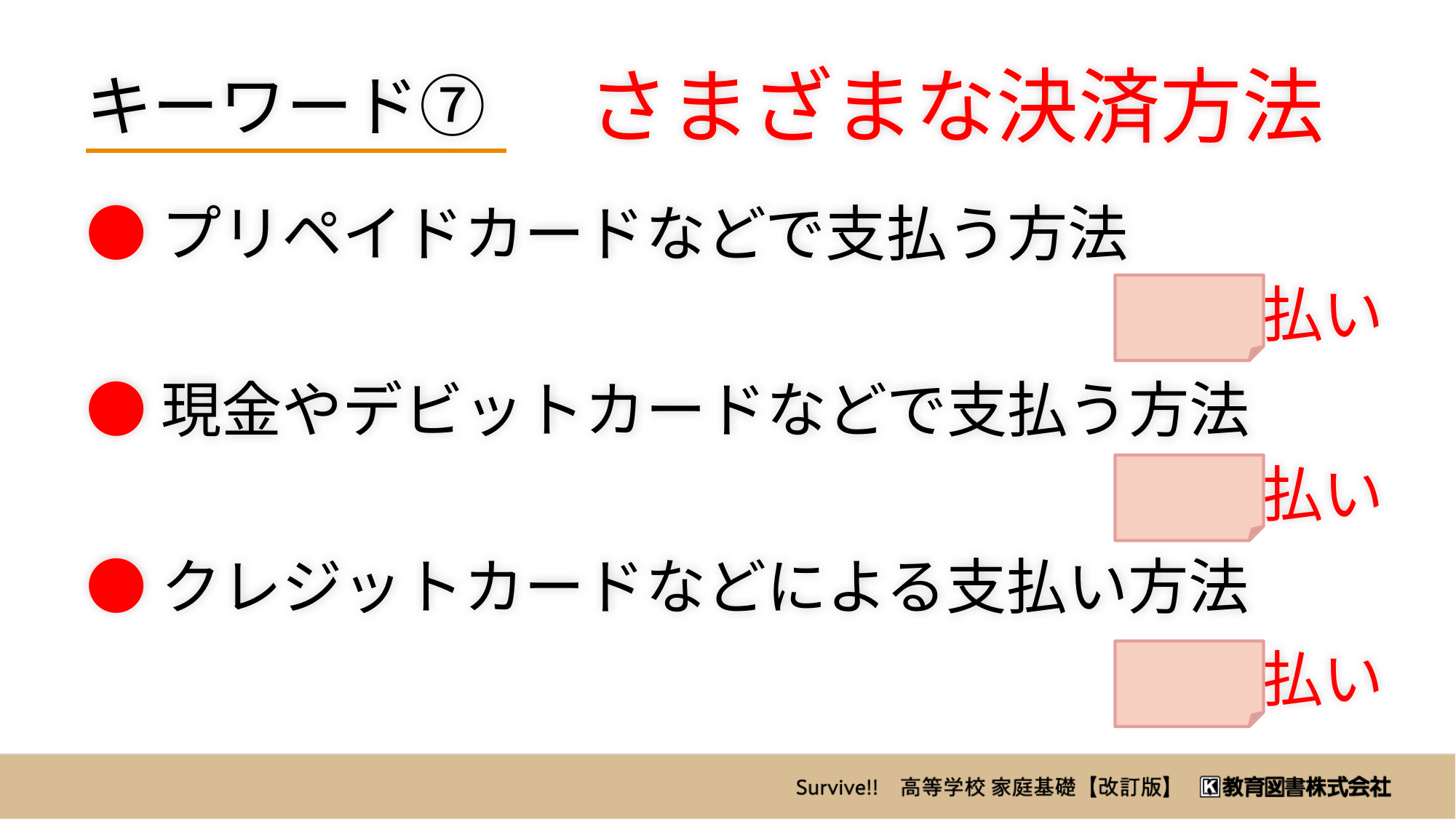

さまざまな決済方法
キーワード⑦
●プリペイドカードなどで支払う方法

前　払い
●現金やデビットカードなどで支払う方法

即時払い
●クレジットカードなどによる支払い方法

後　払い